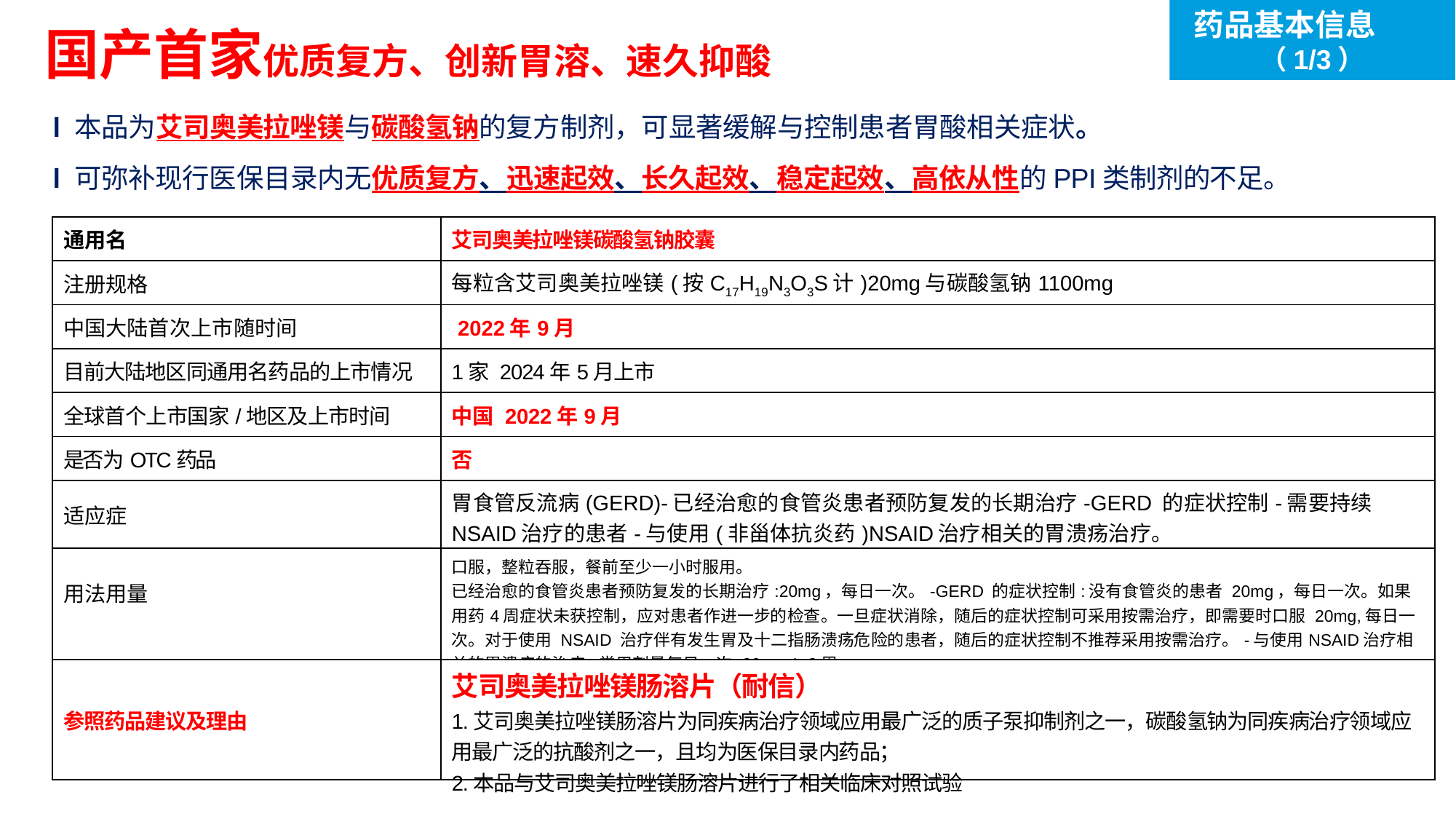

基本信息         （1/3）
药品基本信息         （1/3）

国产首家优质复方、创新胃溶、速久抑酸
l 本品为艾司奥美拉唑镁与碳酸氢钠的复方制剂，可显著缓解与控制患者胃酸相关症状。

l 可弥补现行医保目录内无优质复方、迅速起效、长久起效、稳定起效、高依从性的PPI类制剂的不足。
| 通用名 | 艾司奥美拉唑镁碳酸氢钠胶囊 |
| --- | --- |
| 注册规格 | 每粒含艾司奥美拉唑镁(按C17H19N3O3S计)20mg与碳酸氢钠1100mg |
| 中国大陆首次上市随时间 | 2022年9月 |
| 目前大陆地区同通用名药品的上市情况 | 1家 2024年5月上市 |
| 全球首个上市国家/地区及上市时间 | 中国 2022年9月 |
| 是否为OTC药品 | 否 |
| 适应症 | 胃食管反流病(GERD)-已经治愈的食管炎患者预防复发的长期治疗-GERD 的症状控制-需要持续NSAID治疗的患者-与使用(非甾体抗炎药)NSAID治疗相关的胃溃疡治疗。 |
| 用法用量 | 口服，整粒吞服，餐前至少一小时服用。 已经治愈的食管炎患者预防复发的长期治疗:20mg，每日一次。-GERD 的症状控制:没有食管炎的患者 20mg，每日一次。如果用药4周症状未获控制，应对患者作进一步的检查。一旦症状消除，随后的症状控制可采用按需治疗，即需要时口服 20mg,每日一次。对于使用 NSAID 治疗伴有发生胃及十二指肠溃疡危险的患者，随后的症状控制不推荐采用按需治疗。-与使用NSAID治疗相关的胃溃疡的治疗:常用剂量每日一次,20mg,4~8周。 |
| 参照药品建议及理由 | 艾司奥美拉唑镁肠溶片（耐信） 1.艾司奥美拉唑镁肠溶片为同疾病治疗领域应用最广泛的质子泵抑制剂之一，碳酸氢钠为同疾病治疗领域应用最广泛的抗酸剂之一，且均为医保目录内药品； 2.本品与艾司奥美拉唑镁肠溶片进行了相关临床对照试验 |